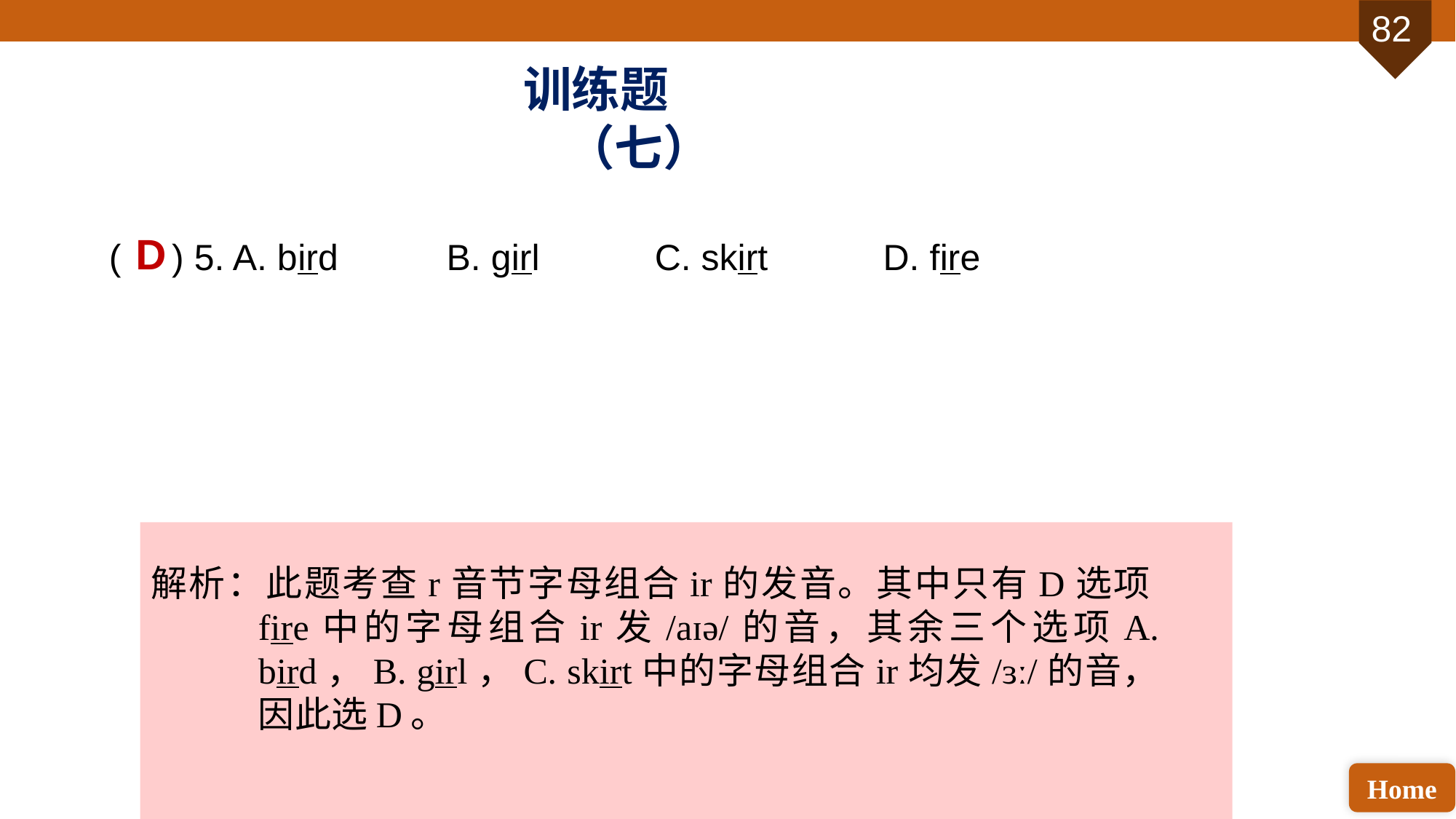

训练题（七）
(     ) 5. A. bird	 B. girl 	C. skirt	 D. fire
D

解析：此题考查r音节字母组合ir的发音。其中只有D选项fire中的字母组合ir发/aɪə/的音，其余三个选项A. bird，B. girl，C. skirt中的字母组合ir均发/ɜː/的音，因此选D。